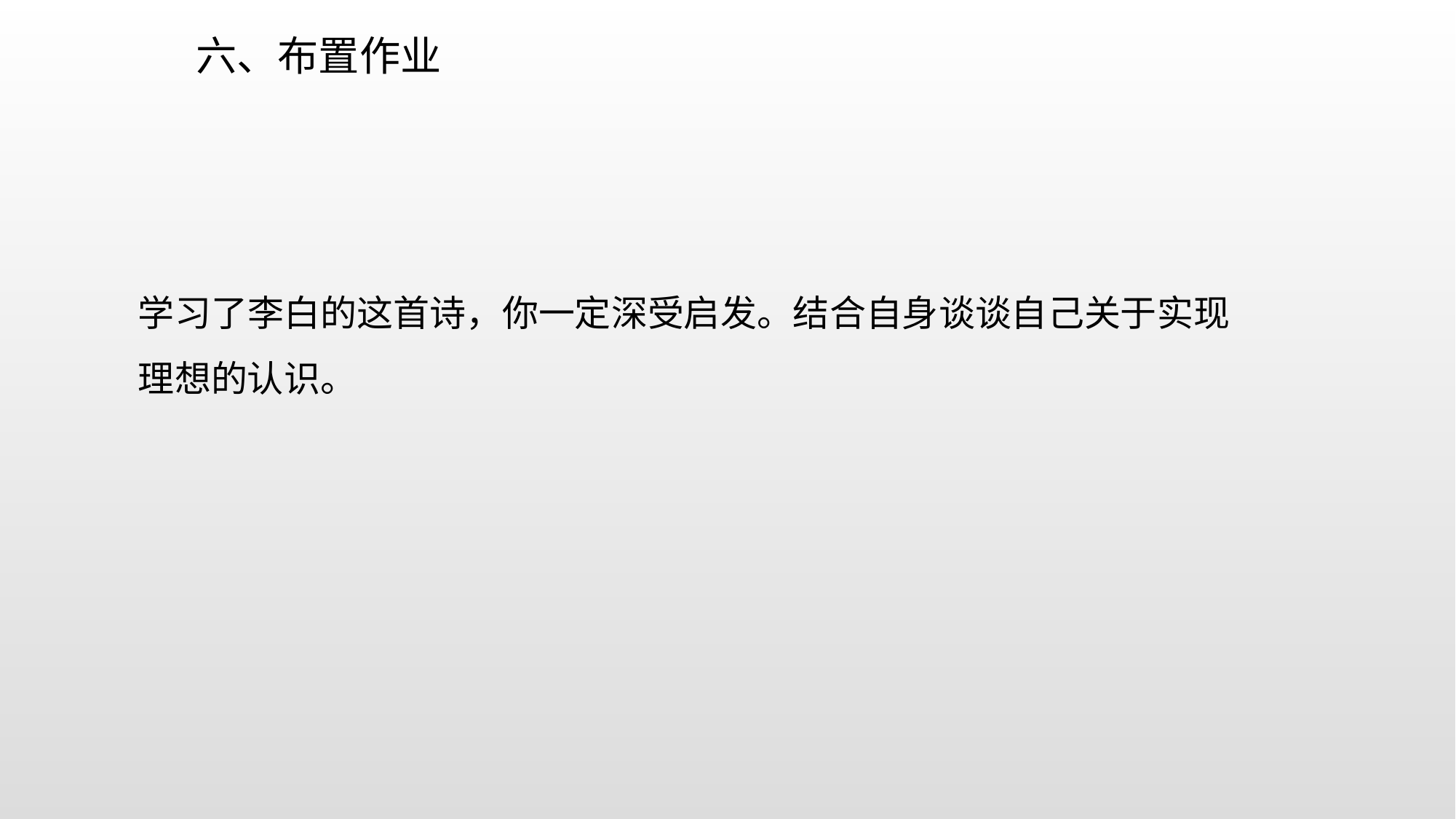

六、布置作业
学习了李白的这首诗，你一定深受启发。结合自身谈谈自己关于实现理想的认识。